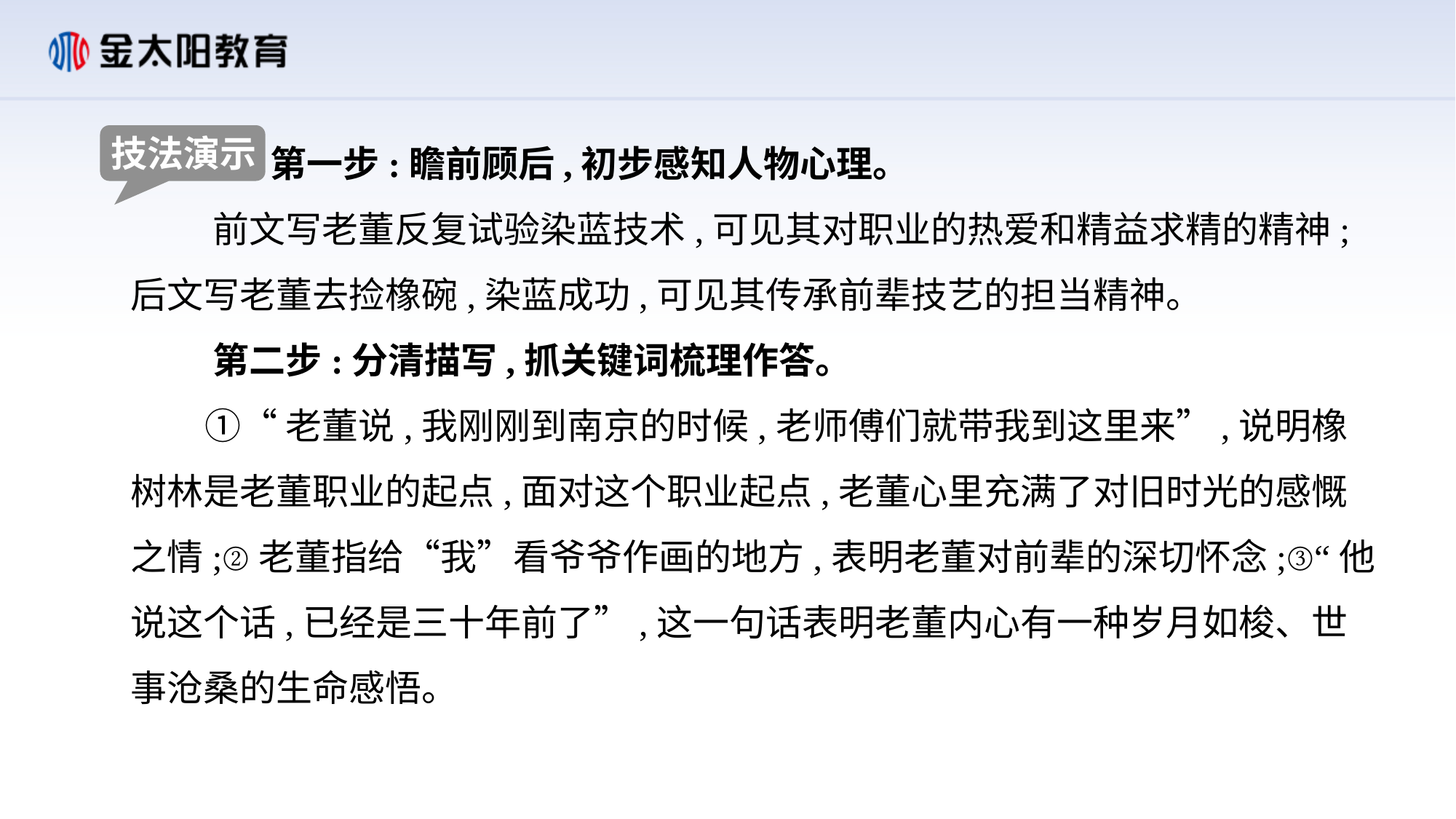

第一步:瞻前顾后,初步感知人物心理。
         前文写老董反复试验染蓝技术,可见其对职业的热爱和精益求精的精神;后文写老董去捡橡碗,染蓝成功,可见其传承前辈技艺的担当精神。
         第二步:分清描写,抓关键词梳理作答。
         ①“老董说,我刚刚到南京的时候,老师傅们就带我到这里来”,说明橡树林是老董职业的起点,面对这个职业起点,老董心里充满了对旧时光的感慨之情;②老董指给“我”看爷爷作画的地方,表明老董对前辈的深切怀念;③“他说这个话,已经是三十年前了”,这一句话表明老董内心有一种岁月如梭、世事沧桑的生命感悟。